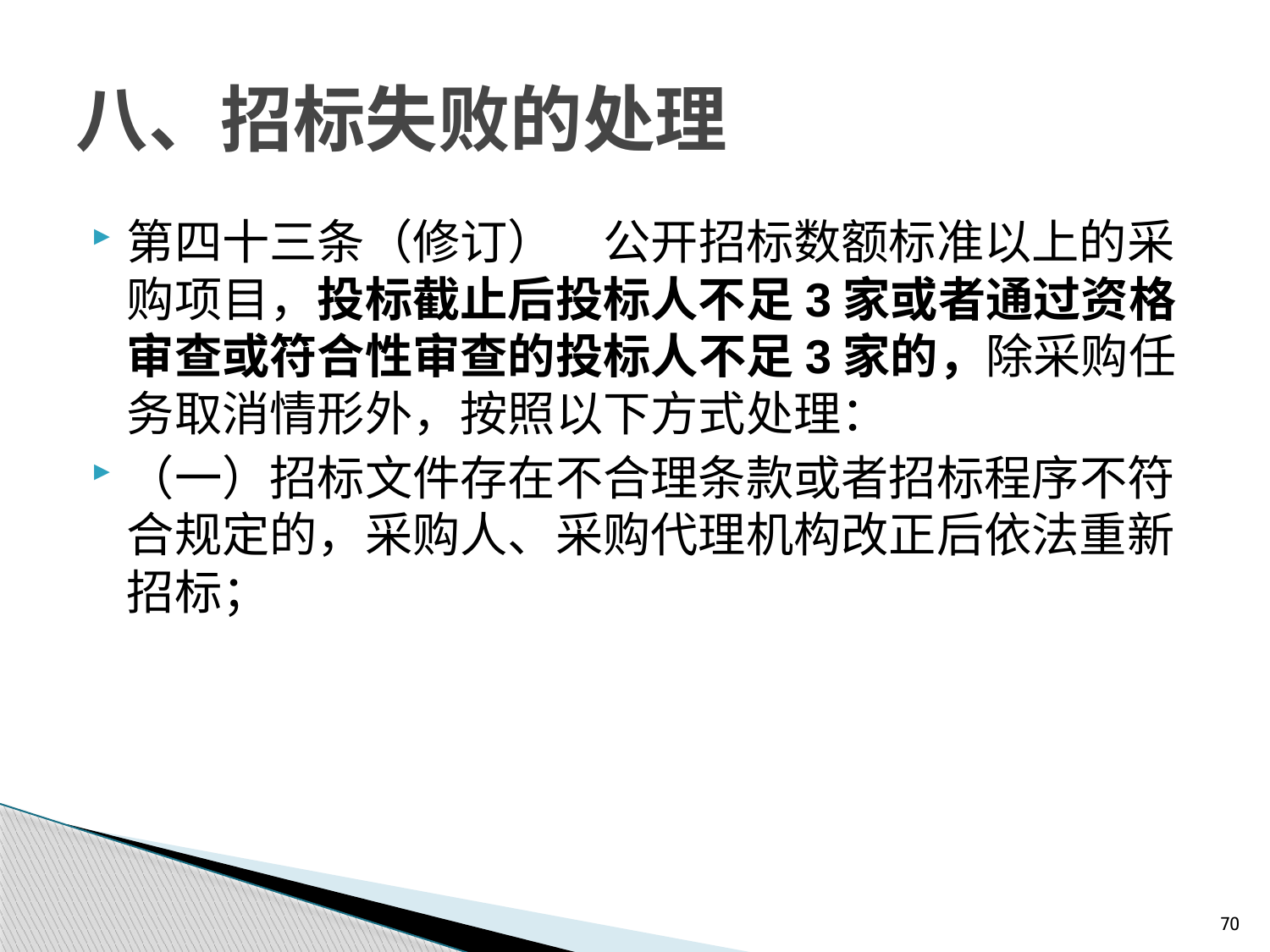

# 八、招标失败的处理
第四十三条（修订）　公开招标数额标准以上的采购项目，投标截止后投标人不足3家或者通过资格审查或符合性审查的投标人不足3家的，除采购任务取消情形外，按照以下方式处理：
（一）招标文件存在不合理条款或者招标程序不符合规定的，采购人、采购代理机构改正后依法重新招标；
70